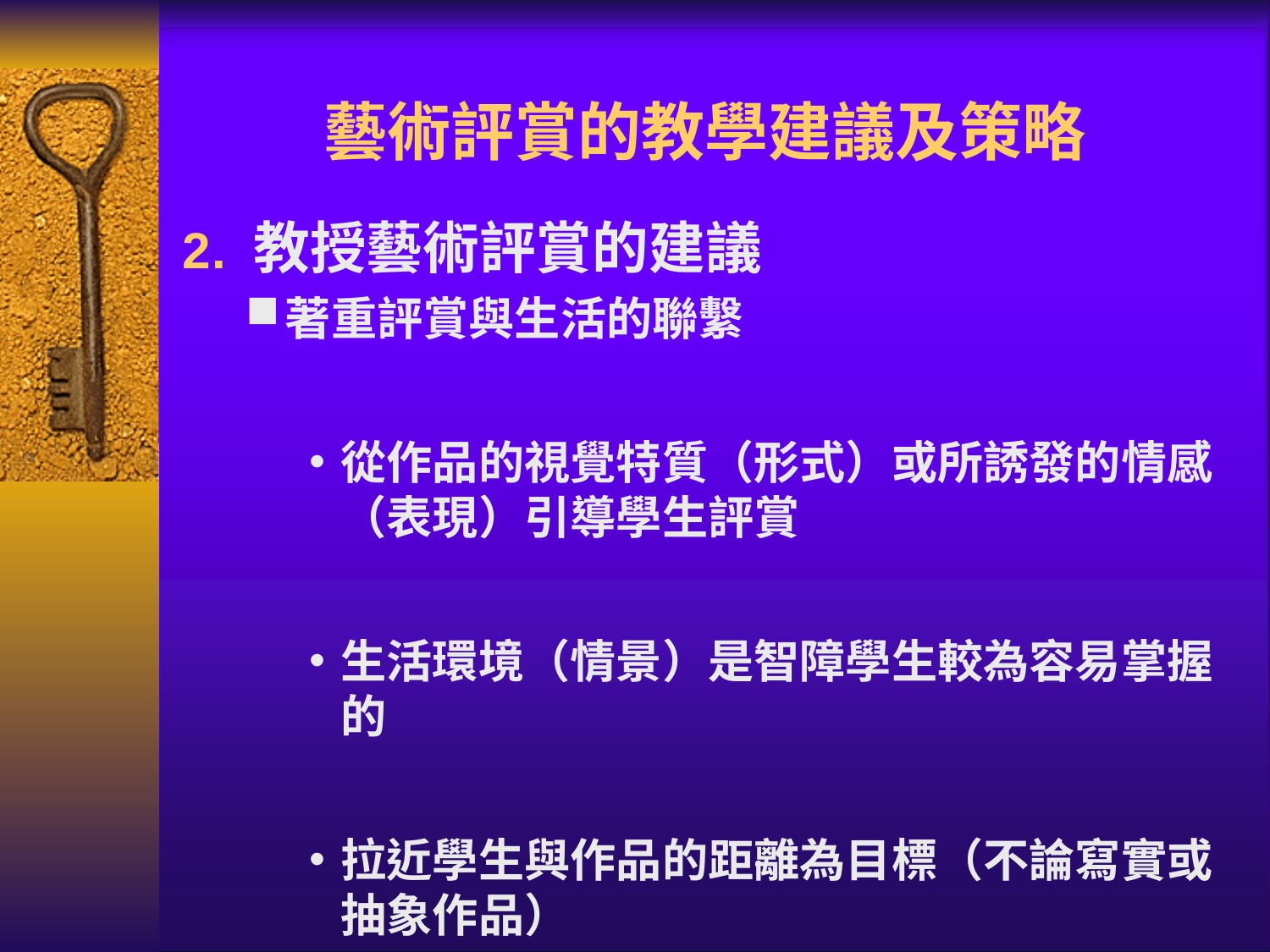

藝術評賞的教學建議及策略
教授藝術評賞的建議
著重評賞與生活的聯繫

從作品的視覺特質（形式）或所誘發的情感（表現）引導學生評賞

生活環境（情景）是智障學生較為容易掌握的

拉近學生與作品的距離為目標（不論寫實或抽象作品）